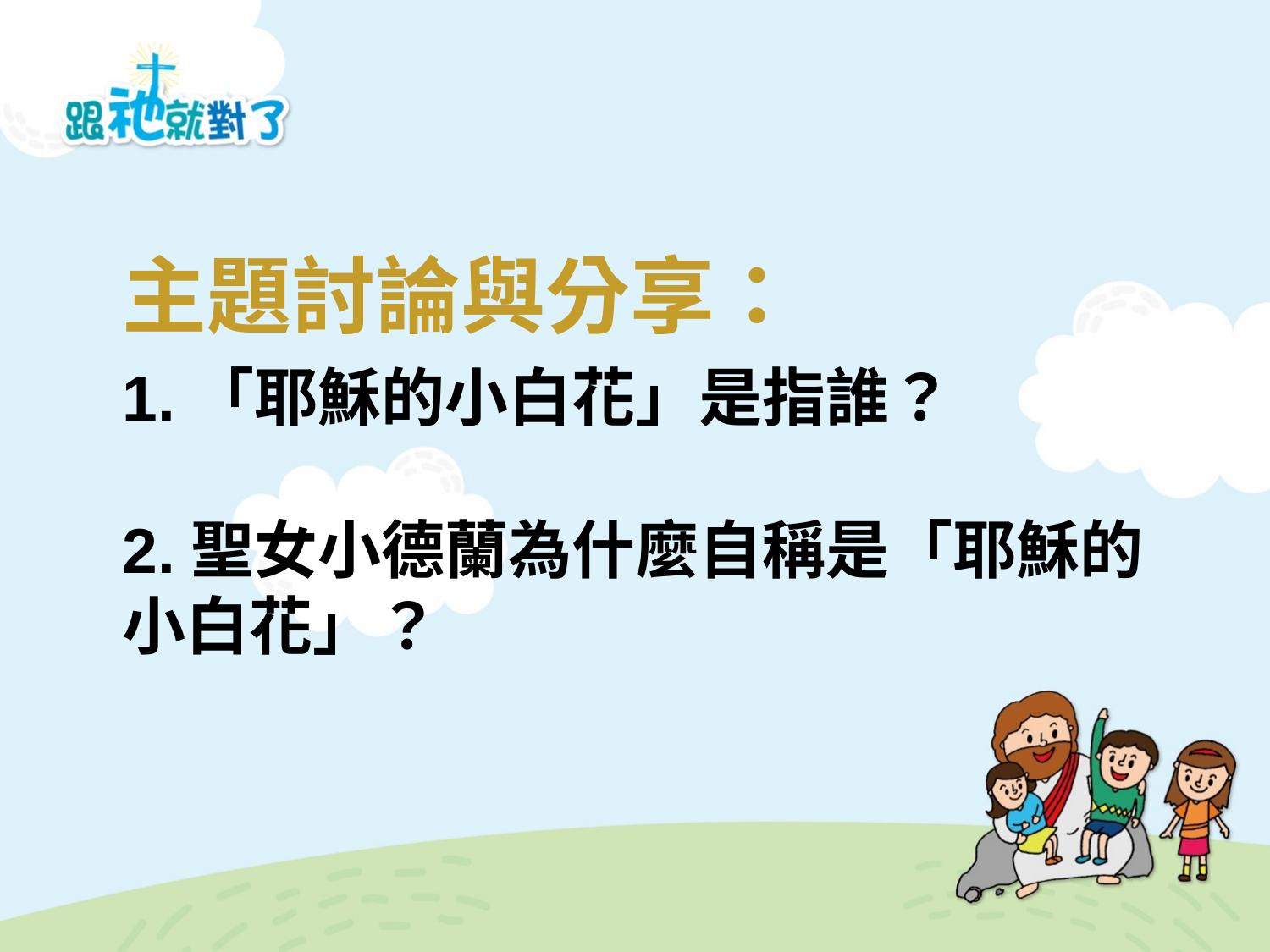

主題討論與分享：
1.「耶穌的小白花」是指誰？

2.聖女小德蘭為什麼自稱是「耶穌的小白花」？